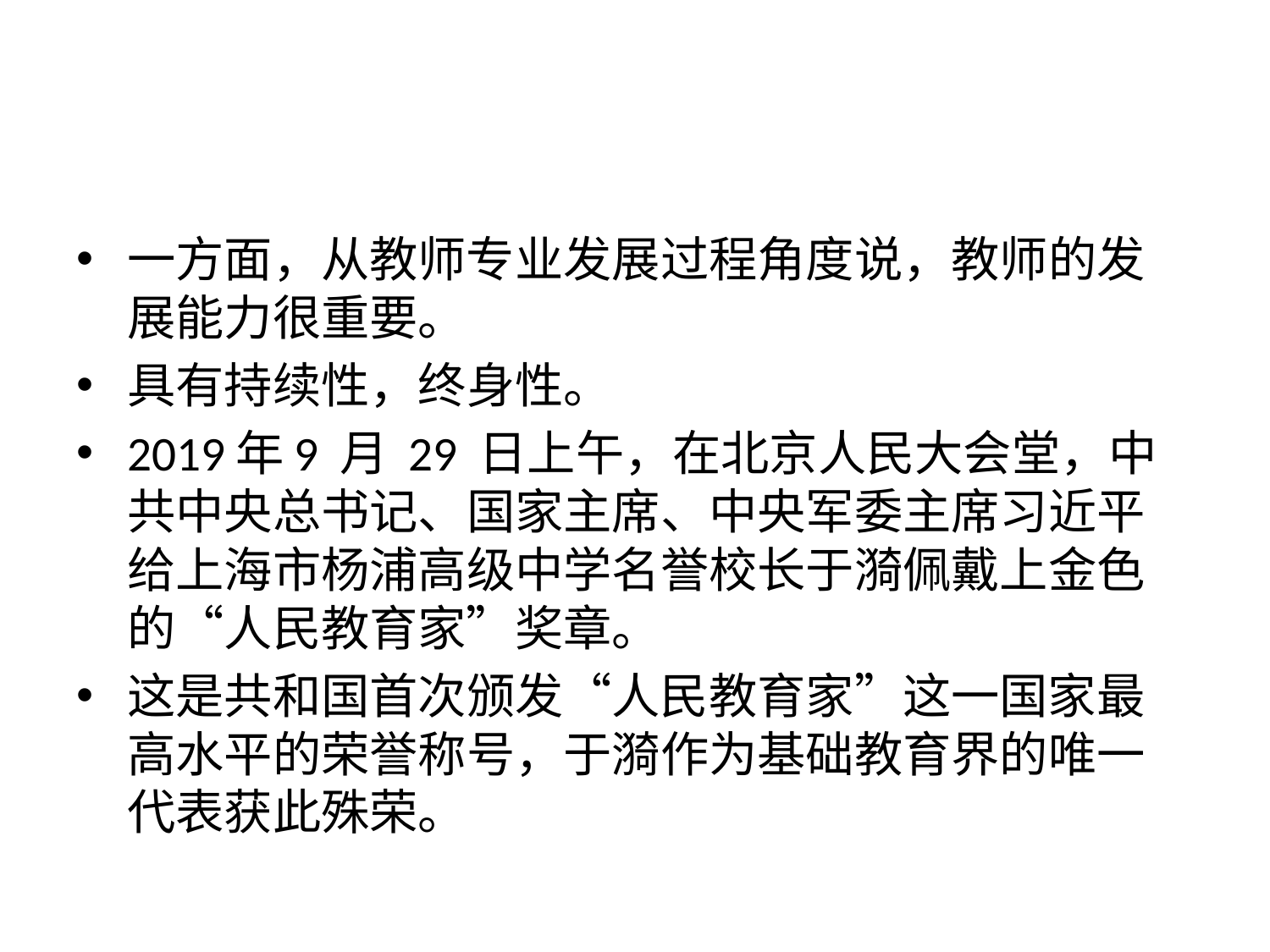

#
一方面，从教师专业发展过程角度说，教师的发展能力很重要。
具有持续性，终身性。
2019年9 月 29 日上午，在北京人民大会堂，中共中央总书记、国家主席、中央军委主席习近平给上海市杨浦高级中学名誉校长于漪佩戴上金色的“人民教育家”奖章。
这是共和国首次颁发“人民教育家”这一国家最高水平的荣誉称号，于漪作为基础教育界的唯一代表获此殊荣。